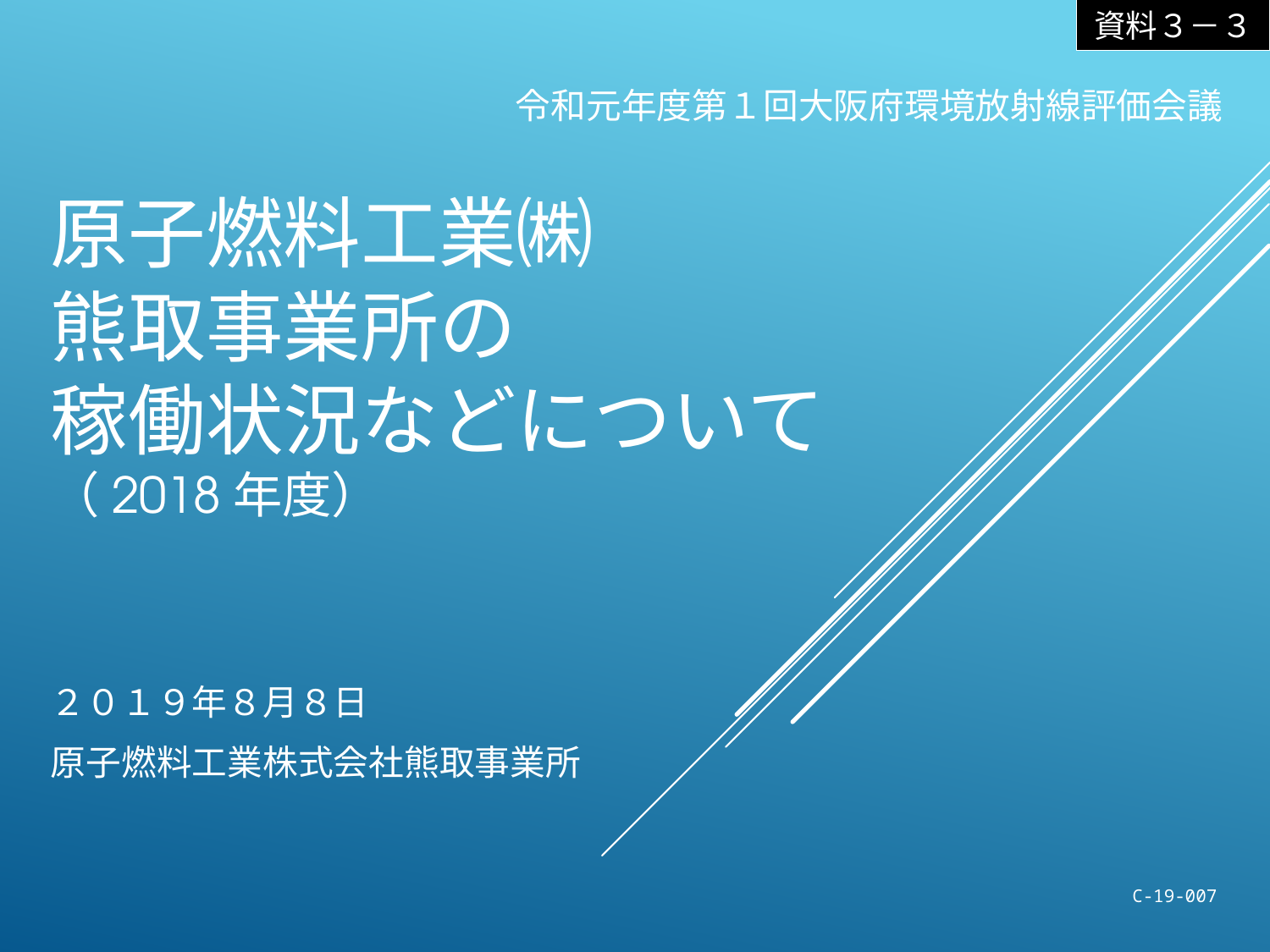

資料３－３
令和元年度第１回大阪府環境放射線評価会議
# 原子燃料工業㈱ 熊取事業所の 稼働状況などについて （2018年度）
２０１９年８月８日
原子燃料工業株式会社熊取事業所
C-19-007